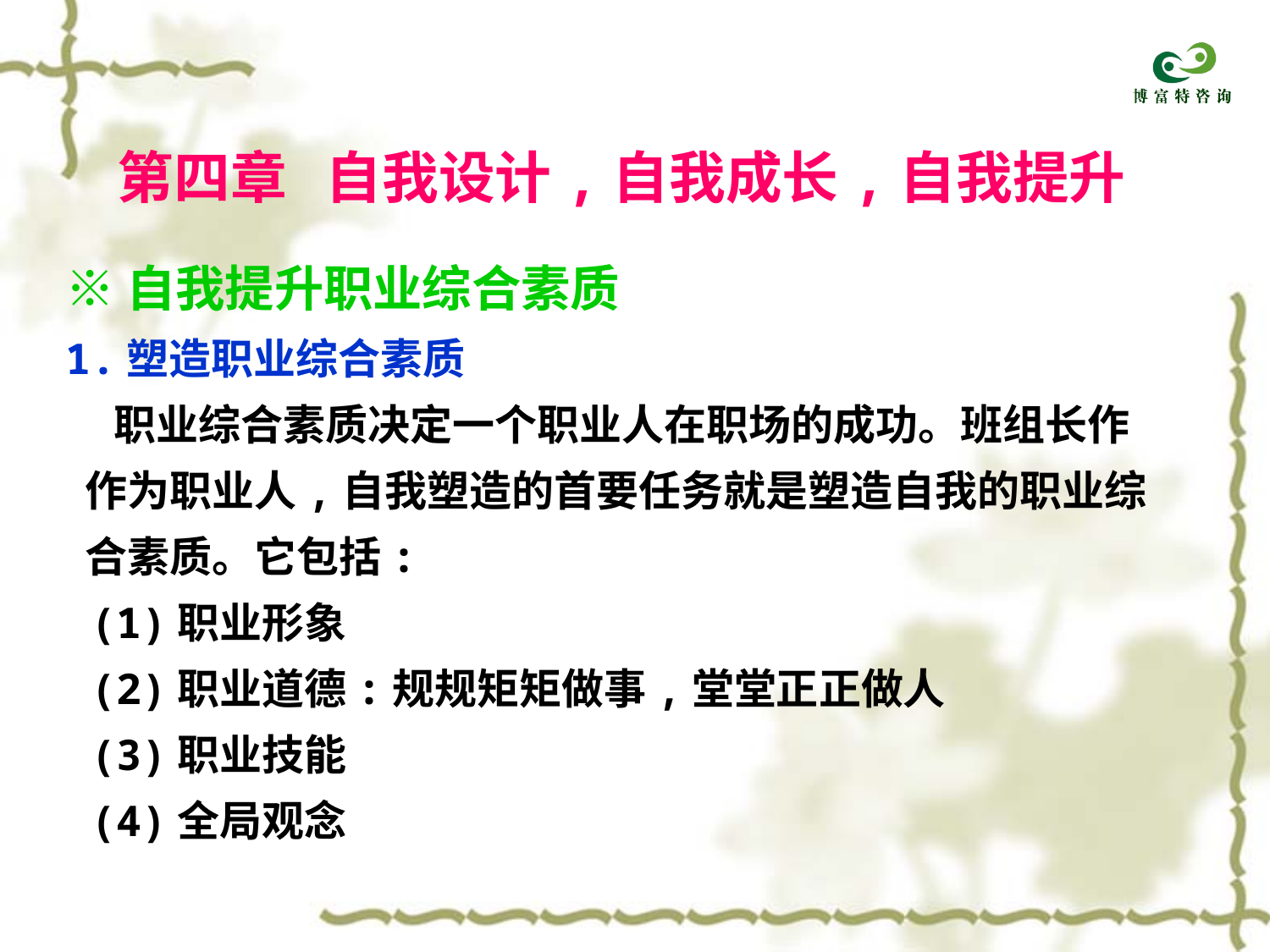

第四章   自我设计,自我成长,自我提升

※自我提升职业综合素质
1.塑造职业综合素质
    职业综合素质决定一个职业人在职场的成功。班组长作
 作为职业人,自我塑造的首要任务就是塑造自我的职业综
 合素质。它包括:
 (1)职业形象
 (2)职业道德:规规矩矩做事,堂堂正正做人
 (3)职业技能
 (4)全局观念